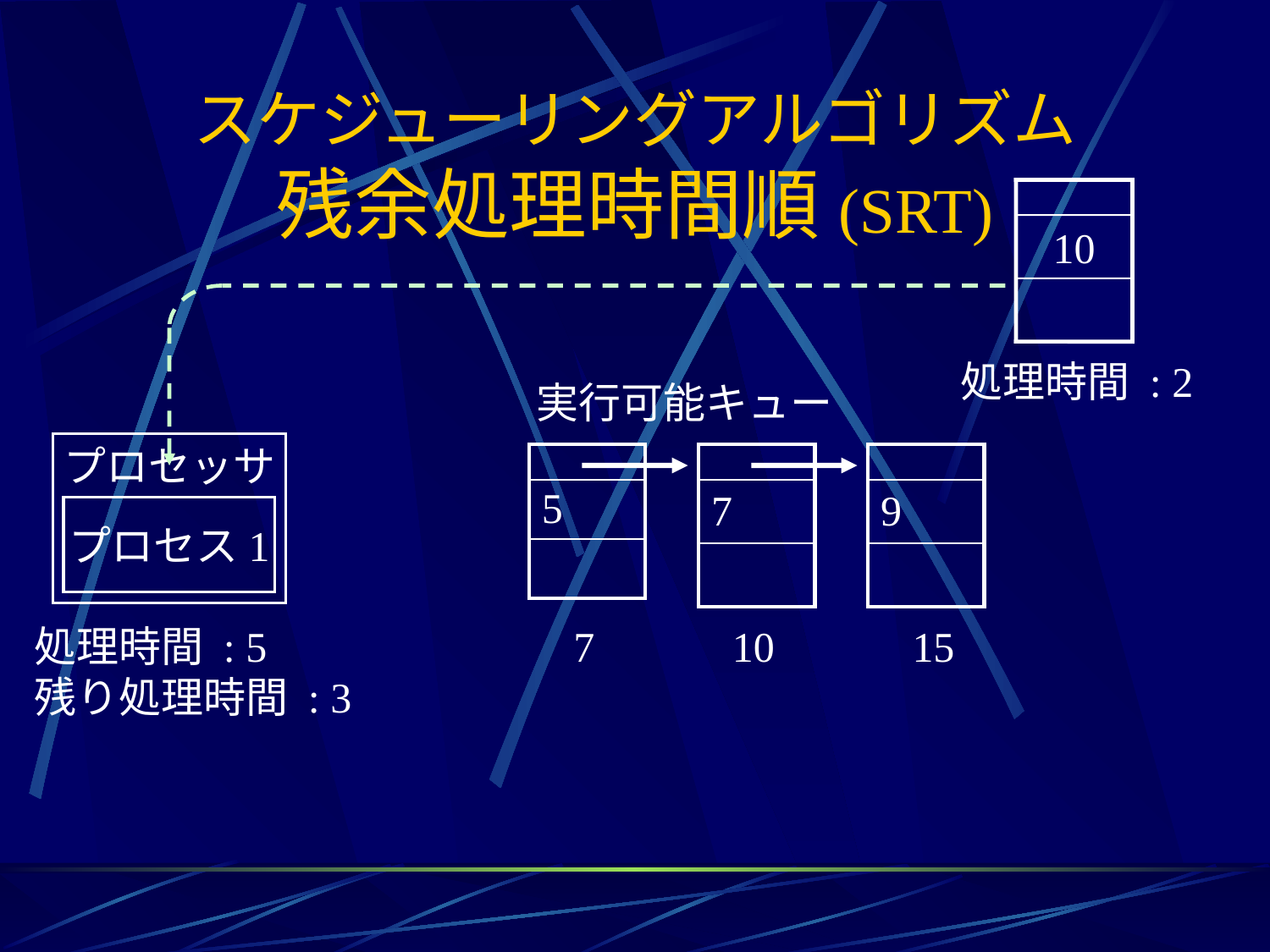

# スケジューリングアルゴリズム 残余処理時間順(SRT)

10

処理時間 : 2

実行可能キュー

プロセッサ
|  |
| --- |
| 5 |
|  |
|  |
| --- |
| 7 |
|  |
|  |
| --- |
| 9 |
|  |

プロセス1
処理時間 : 5
残り処理時間 : 3
7
10
15